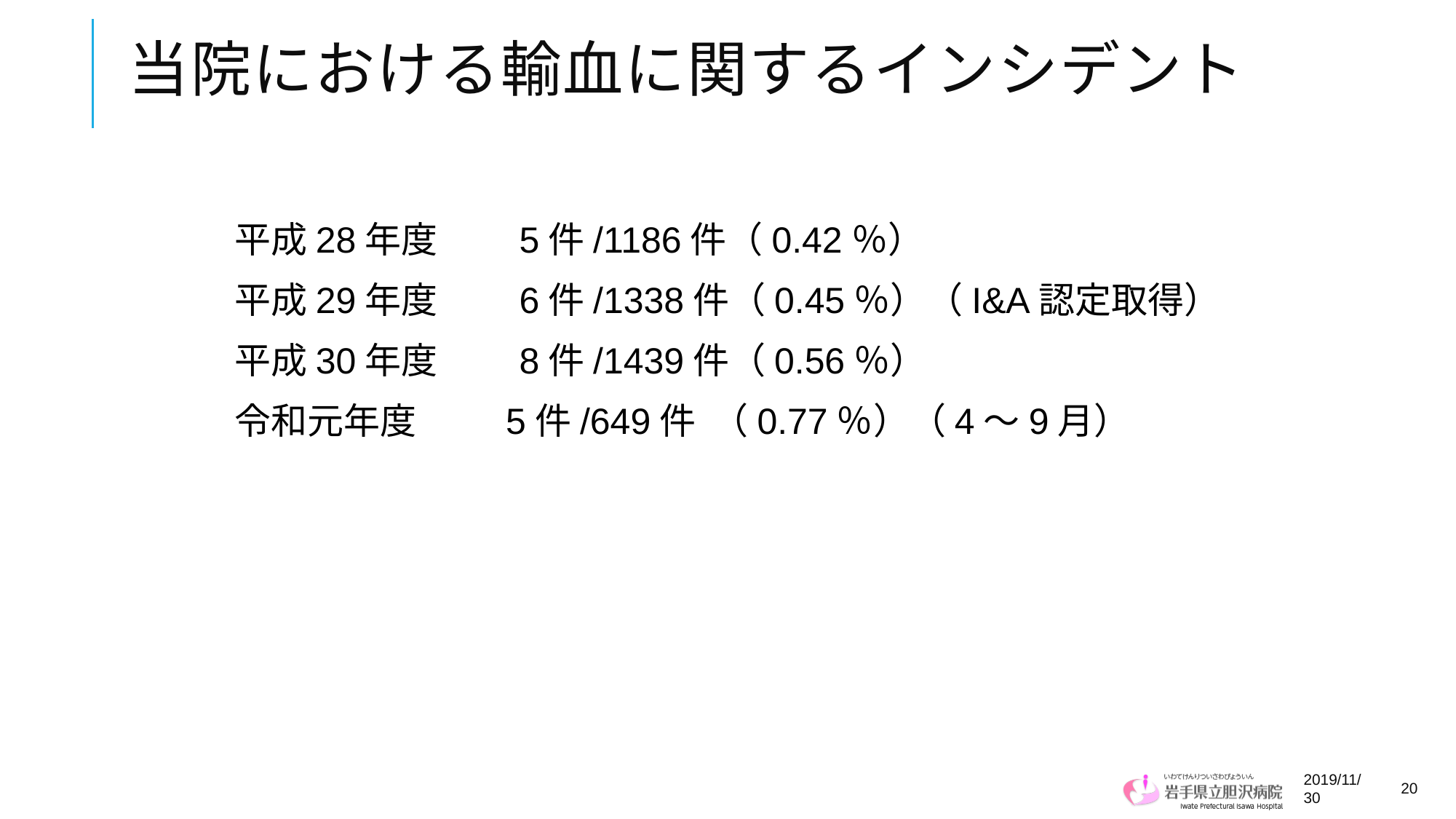

# 当院における輸血に関するインシデント
平成28年度　　5件/1186件（0.42％）
平成29年度　　6件/1338件（0.45％）（I&A認定取得）
平成30年度　　8件/1439件（0.56％）
令和元年度　　 5件/649件  （0.77％）（4〜9月）
2019/11/30
20